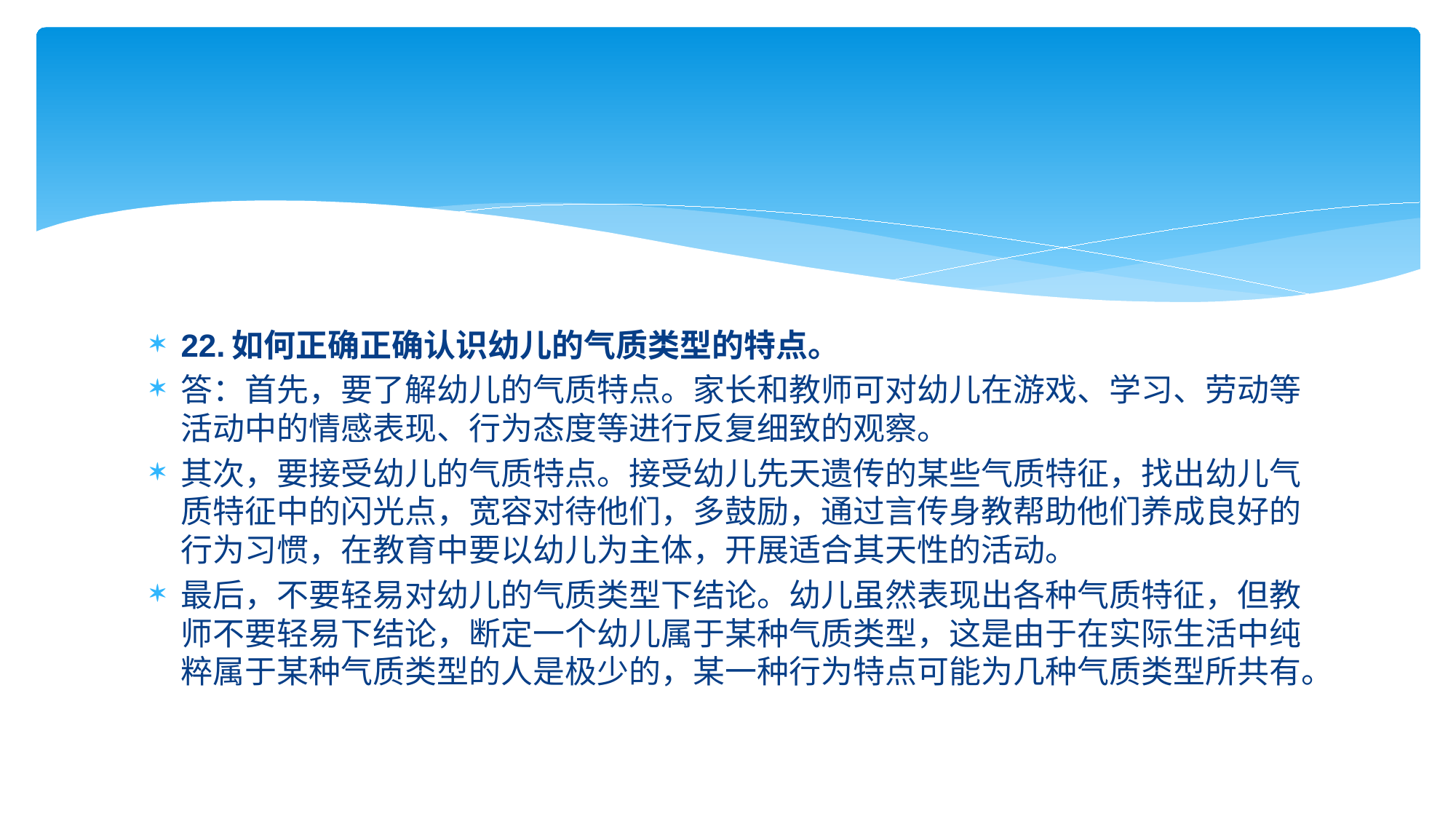

#
22.如何正确正确认识幼儿的气质类型的特点。
答：首先，要了解幼儿的气质特点。家长和教师可对幼儿在游戏、学习、劳动等活动中的情感表现、行为态度等进行反复细致的观察。
其次，要接受幼儿的气质特点。接受幼儿先天遗传的某些气质特征，找出幼儿气质特征中的闪光点，宽容对待他们，多鼓励，通过言传身教帮助他们养成良好的行为习惯，在教育中要以幼儿为主体，开展适合其天性的活动。
最后，不要轻易对幼儿的气质类型下结论。幼儿虽然表现出各种气质特征，但教师不要轻易下结论，断定一个幼儿属于某种气质类型，这是由于在实际生活中纯粹属于某种气质类型的人是极少的，某一种行为特点可能为几种气质类型所共有。